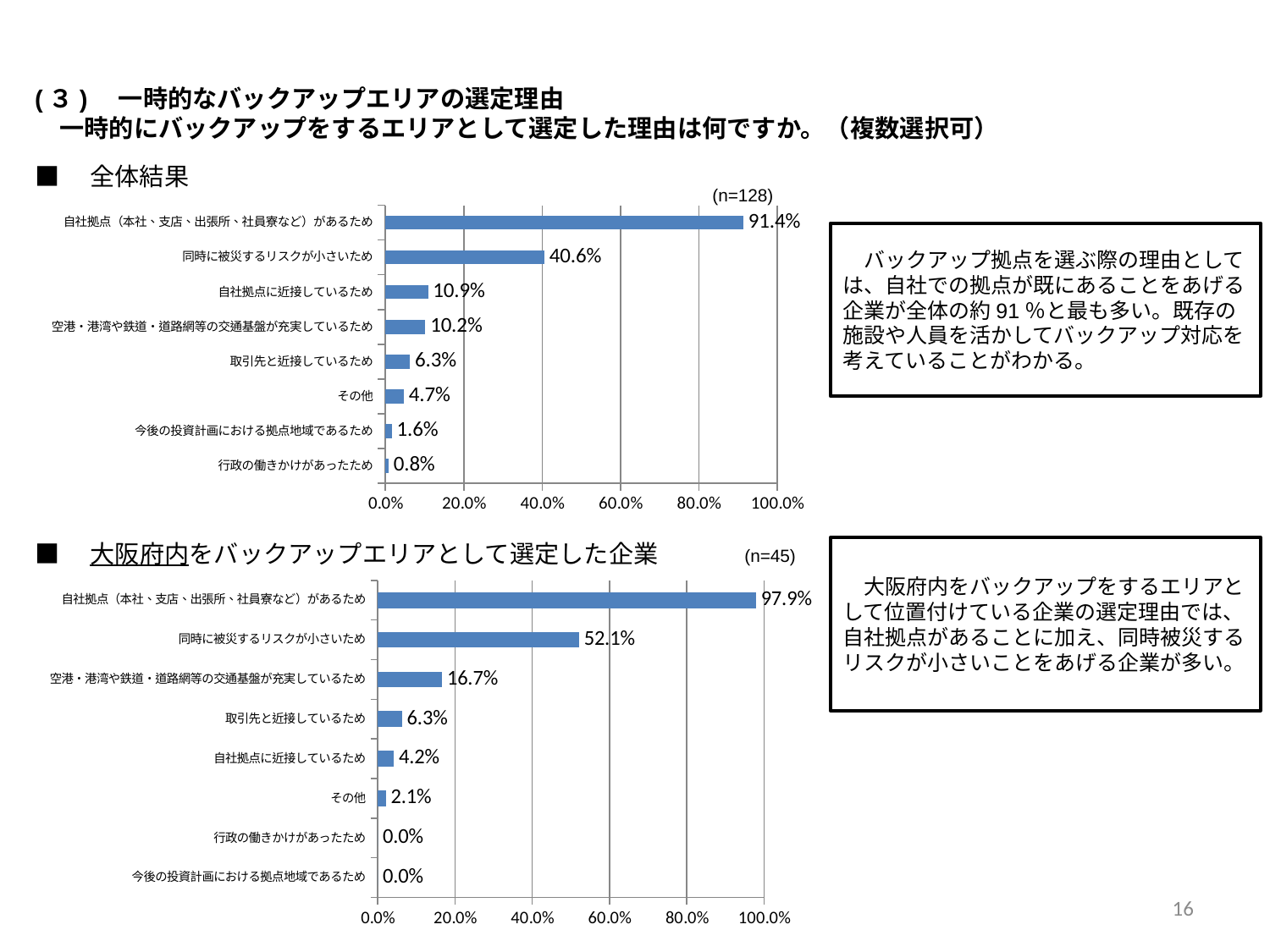

(３)　一時的なバックアップエリアの選定理由
　一時的にバックアップをするエリアとして選定した理由は何ですか。（複数選択可）
■　全体結果
(n=128)

### Chart

| Category |  |
|---|---|
| 行政の働きかけがあったため | 0.008 |
| 今後の投資計画における拠点地域であるため | 0.016 |
| その他 | 0.047 |
| 取引先と近接しているため | 0.063 |
| 空港・港湾や鉄道・道路網等の交通基盤が充実しているため | 0.102 |
| 自社拠点に近接しているため | 0.109 |
| 同時に被災するリスクが小さいため | 0.406 |
| 自社拠点（本社、支店、出張所、社員寮など）があるため | 0.914 |
　バックアップ拠点を選ぶ際の理由としては、自社での拠点が既にあることをあげる企業が全体の約91％と最も多い。既存の施設や人員を活かしてバックアップ対応を考えていることがわかる。
(n=134)
■　大阪府内をバックアップエリアとして選定した企業
　大阪府内をバックアップをするエリアとして位置付けている企業の選定理由では、自社拠点があることに加え、同時被災するリスクが小さいことをあげる企業が多い。
(n=45)

### Chart

| Category |  |
|---|---|
| 今後の投資計画における拠点地域であるため | 0.0 |
| 行政の働きかけがあったため | 0.0 |
| その他 | 0.021 |
| 自社拠点に近接しているため | 0.042 |
| 取引先と近接しているため | 0.063 |
| 空港・港湾や鉄道・道路網等の交通基盤が充実しているため | 0.167 |
| 同時に被災するリスクが小さいため | 0.521 |
| 自社拠点（本社、支店、出張所、社員寮など）があるため | 0.979 |
16
(企業数)
現行のバックアップ体制
見直しの内容

### Chart

| Category |  |
|---|---|
| 行政の働きかけがあったため | 1.0 |
| 今後の投資計画における拠点地域であるため | 2.0 |
| その他 | 6.0 |
| 取引先と近接しているため | 8.0 |
| 空港・港湾や鉄道・道路網等の交通基盤が充実しているため | 12.0 |
| 自社拠点に近接しているため | 14.0 |
| 同時に被災するリスクが小さいため | 52.0 |
| 自社拠点（本社、支店、出張所、社員寮など）があるため | 116.0 |

### Chart

| Category |  |
|---|---|
| 今後の投資計画における拠点地域であるため | 0.0 |
| その他 | 0.0 |
| 行政の働きかけがあったため | 1.0 |
| 自社拠点に近接しているため | 2.0 |
| 同時に被災するリスクが小さいため | 2.0 |
| 取引先と近接しているため | 6.0 |
| 空港・港湾や鉄道・道路網等の交通基盤が充実しているため | 23.0 |
| 自社拠点（本社、支店、出張所、社員寮など）があるため | 43.0 |